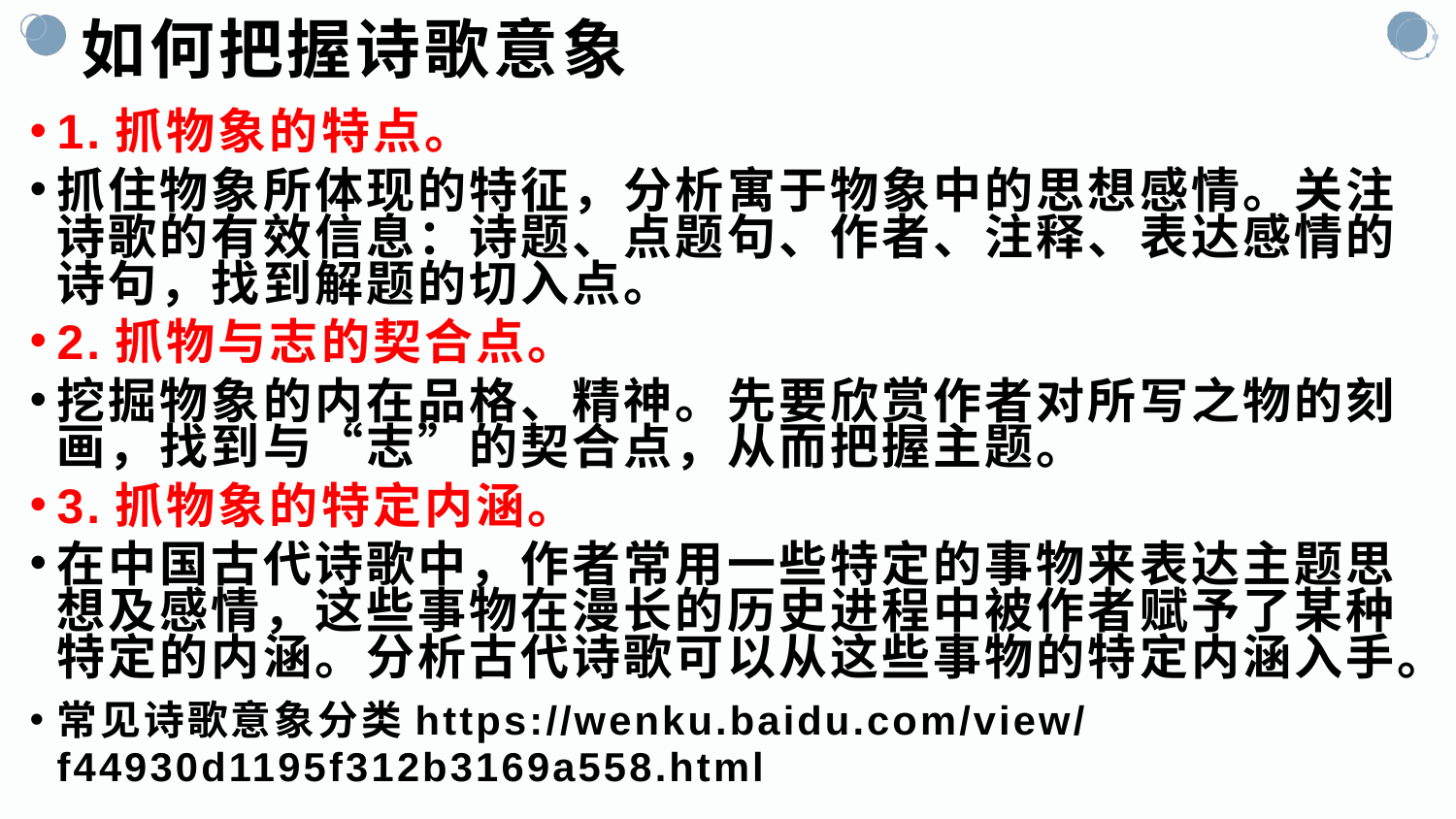

# 如何把握诗歌意象
1.抓物象的特点。
抓住物象所体现的特征，分析寓于物象中的思想感情。关注诗歌的有效信息：诗题、点题句、作者、注释、表达感情的诗句，找到解题的切入点。
2.抓物与志的契合点。
挖掘物象的内在品格、精神。先要欣赏作者对所写之物的刻画，找到与“志”的契合点，从而把握主题。
3.抓物象的特定内涵。
在中国古代诗歌中，作者常用一些特定的事物来表达主题思想及感情，这些事物在漫长的历史进程中被作者赋予了某种特定的内涵。分析古代诗歌可以从这些事物的特定内涵入手。
常见诗歌意象分类https://wenku.baidu.com/view/f44930d1195f312b3169a558.html